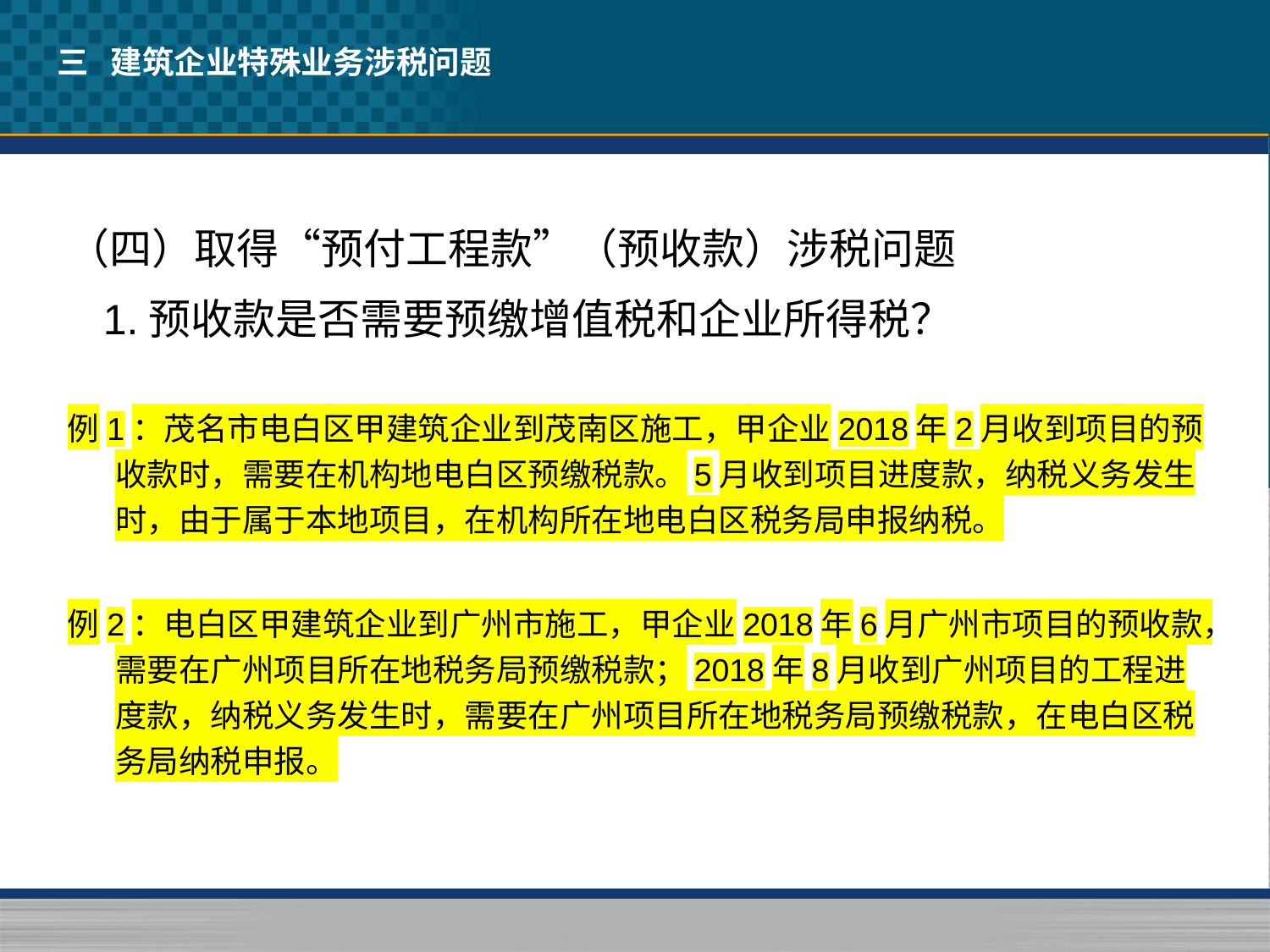

三   建筑企业特殊业务涉税问题
（四）取得“预付工程款”（预收款）涉税问题
   1.预收款是否需要预缴增值税和企业所得税？

例1：茂名市电白区甲建筑企业到茂南区施工，甲企业2018年2月收到项目的预收款时，需要在机构地电白区预缴税款。5月收到项目进度款，纳税义务发生时，由于属于本地项目，在机构所在地电白区税务局申报纳税。

例2：电白区甲建筑企业到广州市施工，甲企业2018年6月广州市项目的预收款，需要在广州项目所在地税务局预缴税款；2018年8月收到广州项目的工程进度款，纳税义务发生时，需要在广州项目所在地税务局预缴税款，在电白区税务局纳税申报。